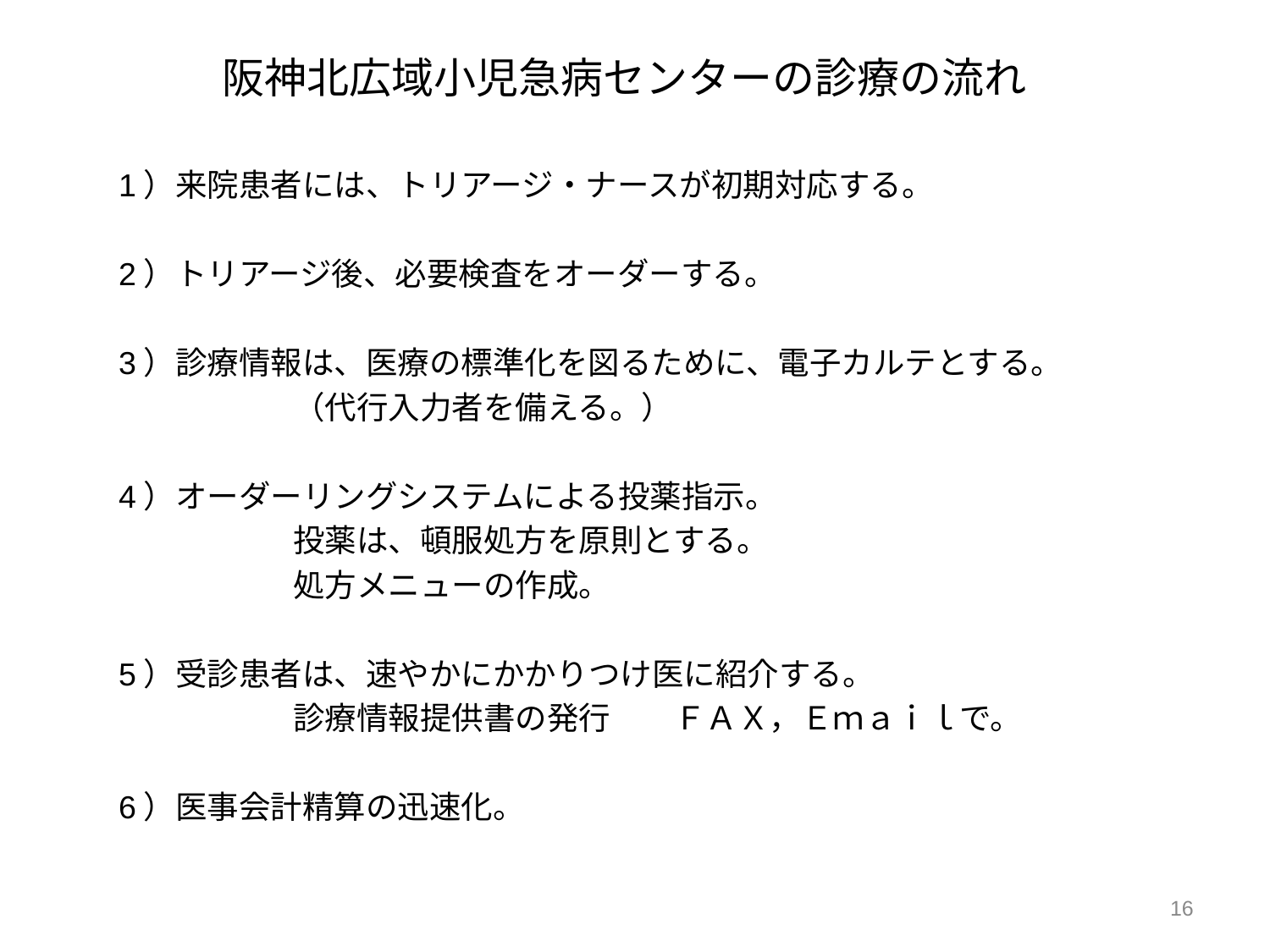

# 阪神北広域小児急病センターの診療の流れ
1）来院患者には、トリアージ・ナースが初期対応する。

2）トリアージ後、必要検査をオーダーする。

3）診療情報は、医療の標準化を図るために、電子カルテとする。
		（代行入力者を備える。）

4）オーダーリングシステムによる投薬指示。
		投薬は、頓服処方を原則とする。
		処方メニューの作成。

5）受診患者は、速やかにかかりつけ医に紹介する。
		診療情報提供書の発行　　ＦＡＸ，Ｅｍａｉｌで。

6）医事会計精算の迅速化。
16